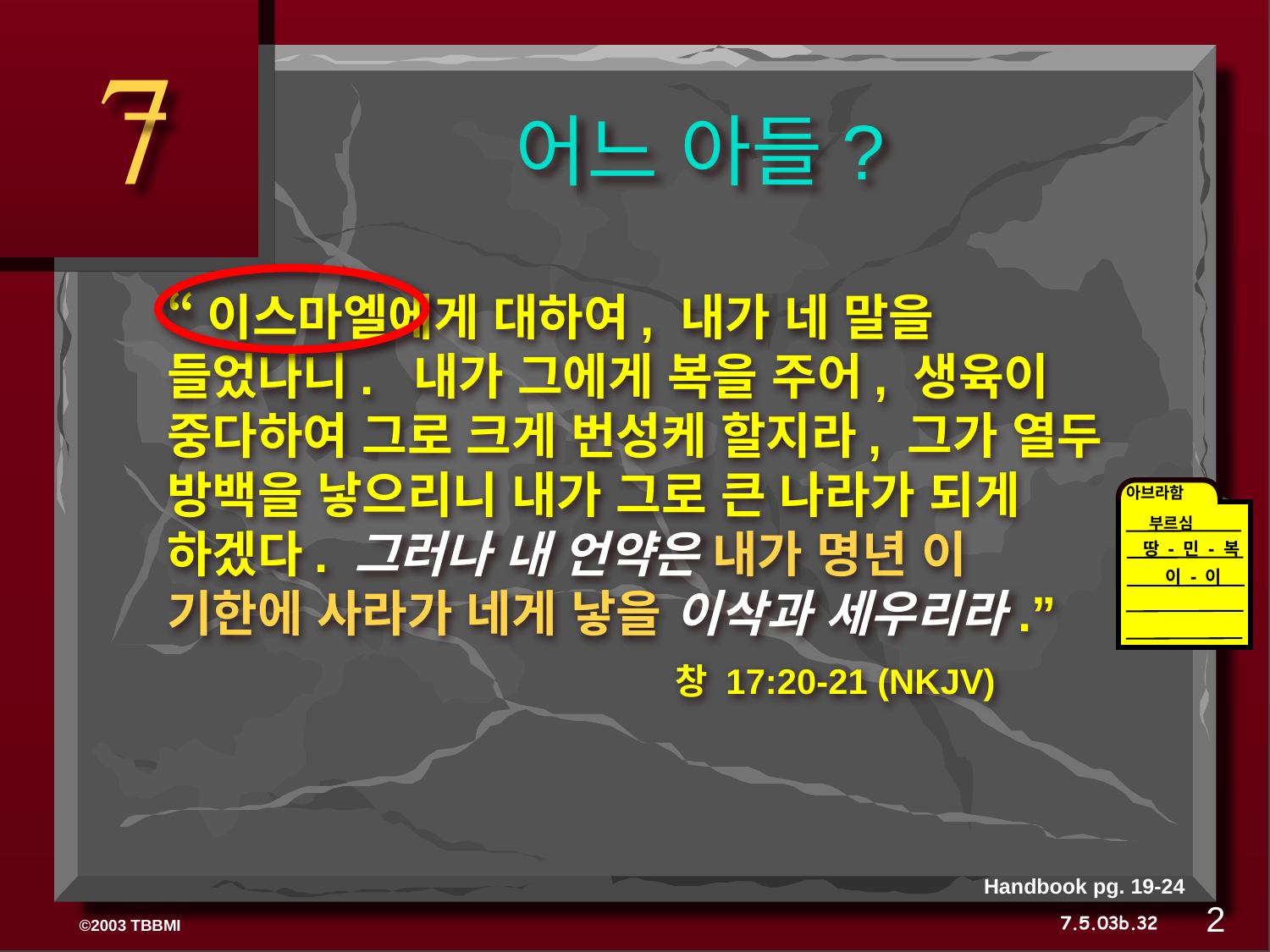

7

어느 아들?

“이스마엘에게 대하여, 내가 네 말을 들었나니.  내가 그에게 복을 주어, 생육이 중다하여 그로 크게 번성케 할지라, 그가 열두 방백을 낳으리니 내가 그로 큰 나라가 되게 하겠다. 그러나 내 언약은 내가 명년 이 기한에 사라가 네게 낳을 이삭과 세우리라.”
				창 17:20-21 (NKJV)
아브라함

부르심

땅 - 민 - 복

이 - 이

Handbook pg. 19-24
2
32